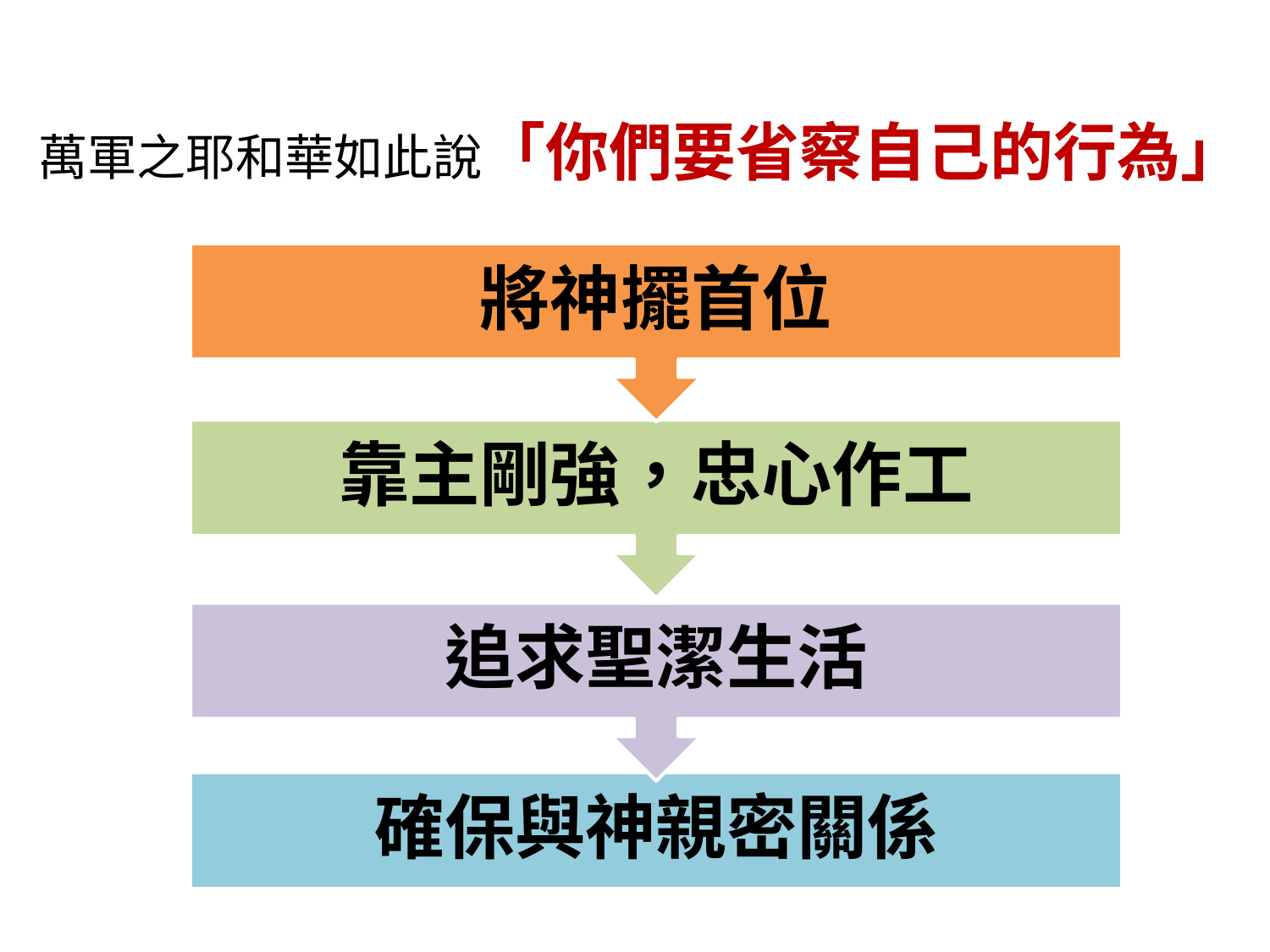

萬軍之耶和華如此說「你們要省察自己的行為」
確保與神親密關係
追求聖潔生活
靠主剛強，忠心作工
將神擺首位